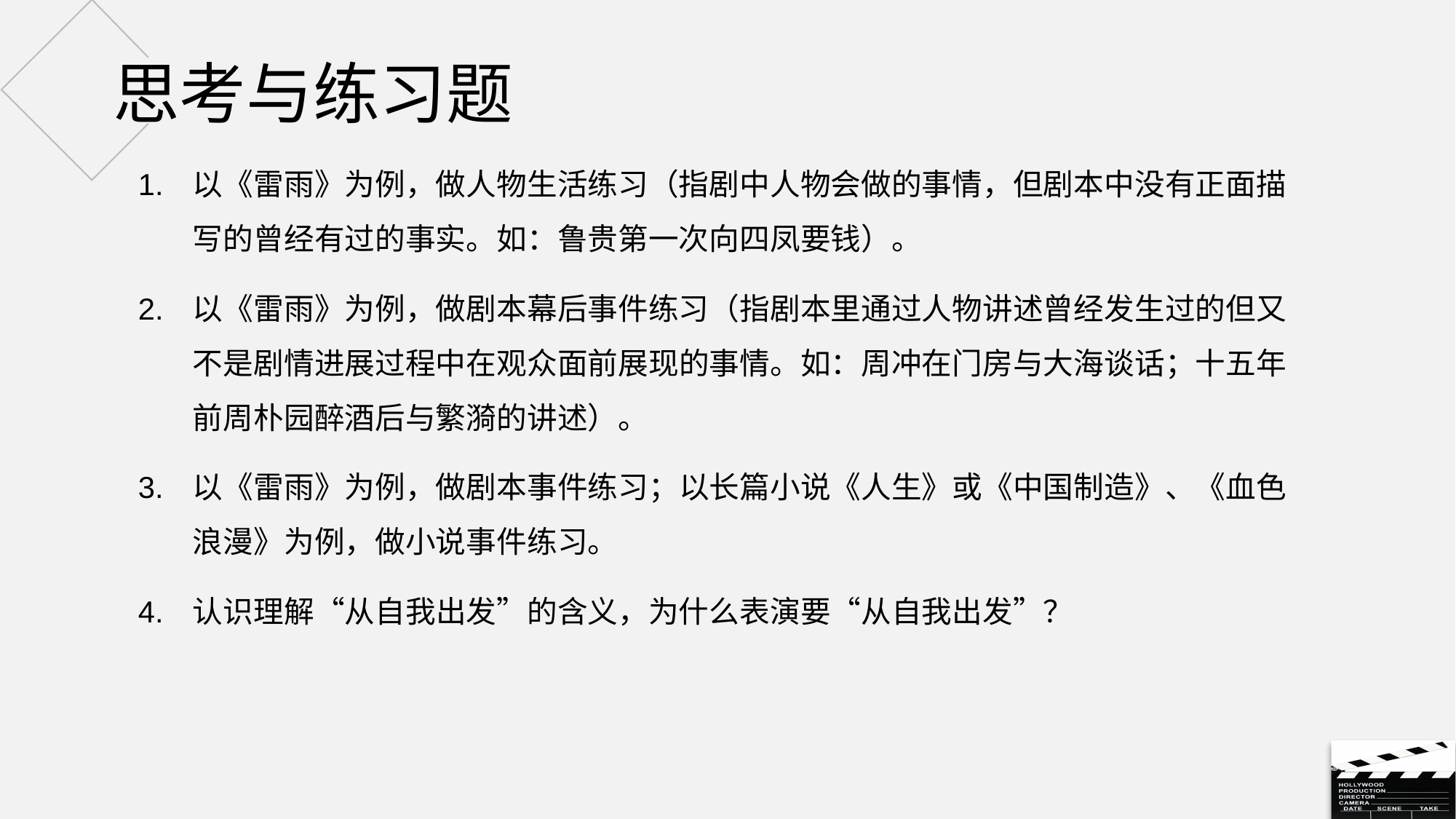

# 思考与练习题
以《雷雨》为例，做人物生活练习（指剧中人物会做的事情，但剧本中没有正面描写的曾经有过的事实。如：鲁贵第一次向四凤要钱）。
以《雷雨》为例，做剧本幕后事件练习（指剧本里通过人物讲述曾经发生过的但又不是剧情进展过程中在观众面前展现的事情。如：周冲在门房与大海谈话；十五年前周朴园醉酒后与繁漪的讲述）。
以《雷雨》为例，做剧本事件练习；以长篇小说《人生》或《中国制造》、《血色浪漫》为例，做小说事件练习。
认识理解“从自我出发”的含义，为什么表演要“从自我出发”？